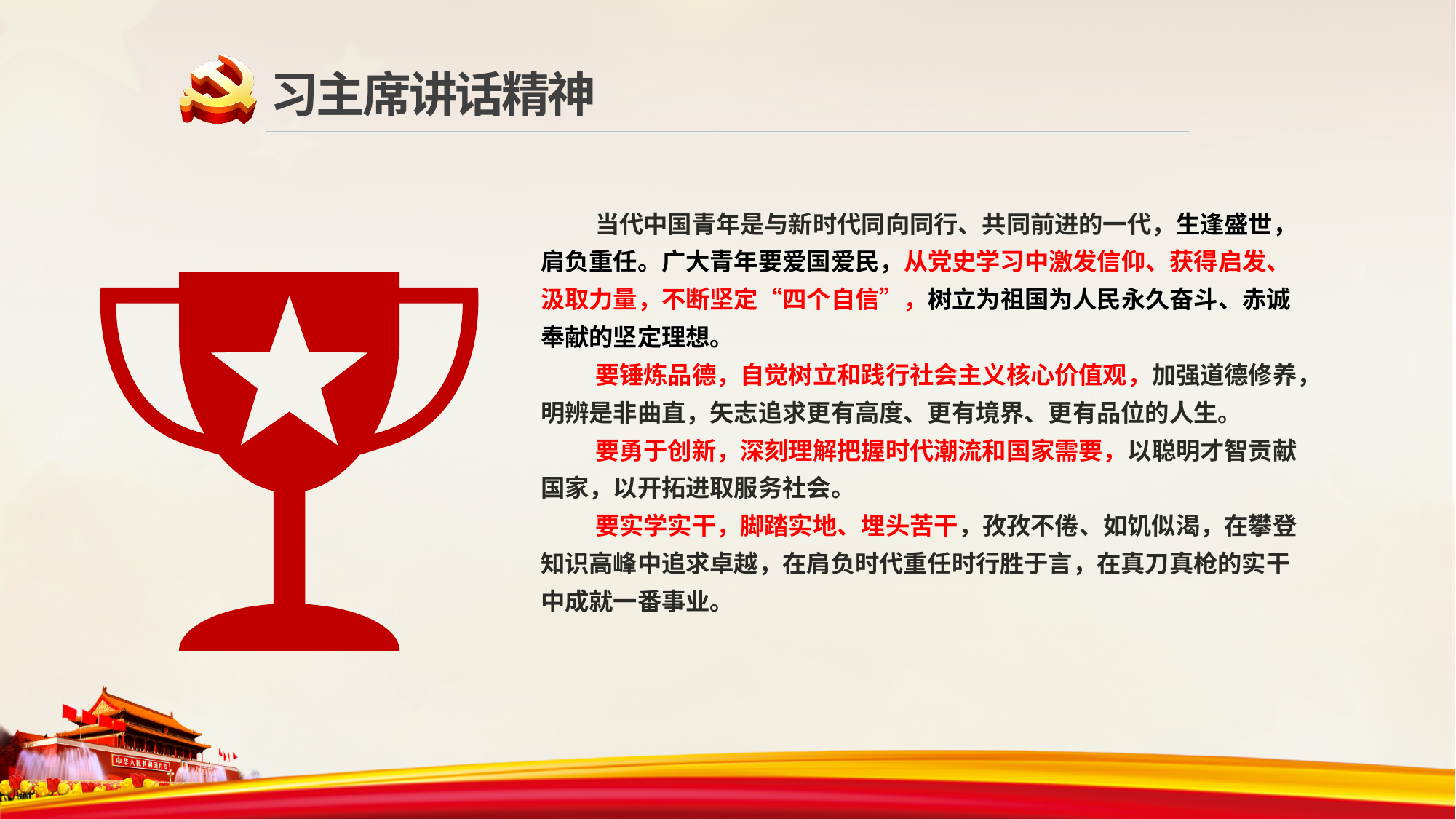

习主席讲话精神
当代中国青年是与新时代同向同行、共同前进的一代，生逢盛世，肩负重任。广大青年要爱国爱民，从党史学习中激发信仰、获得启发、汲取力量，不断坚定“四个自信”，树立为祖国为人民永久奋斗、赤诚奉献的坚定理想。
要锤炼品德，自觉树立和践行社会主义核心价值观，加强道德修养，明辨是非曲直，矢志追求更有高度、更有境界、更有品位的人生。
要勇于创新，深刻理解把握时代潮流和国家需要，以聪明才智贡献国家，以开拓进取服务社会。
要实学实干，脚踏实地、埋头苦干，孜孜不倦、如饥似渴，在攀登知识高峰中追求卓越，在肩负时代重任时行胜于言，在真刀真枪的实干中成就一番事业。